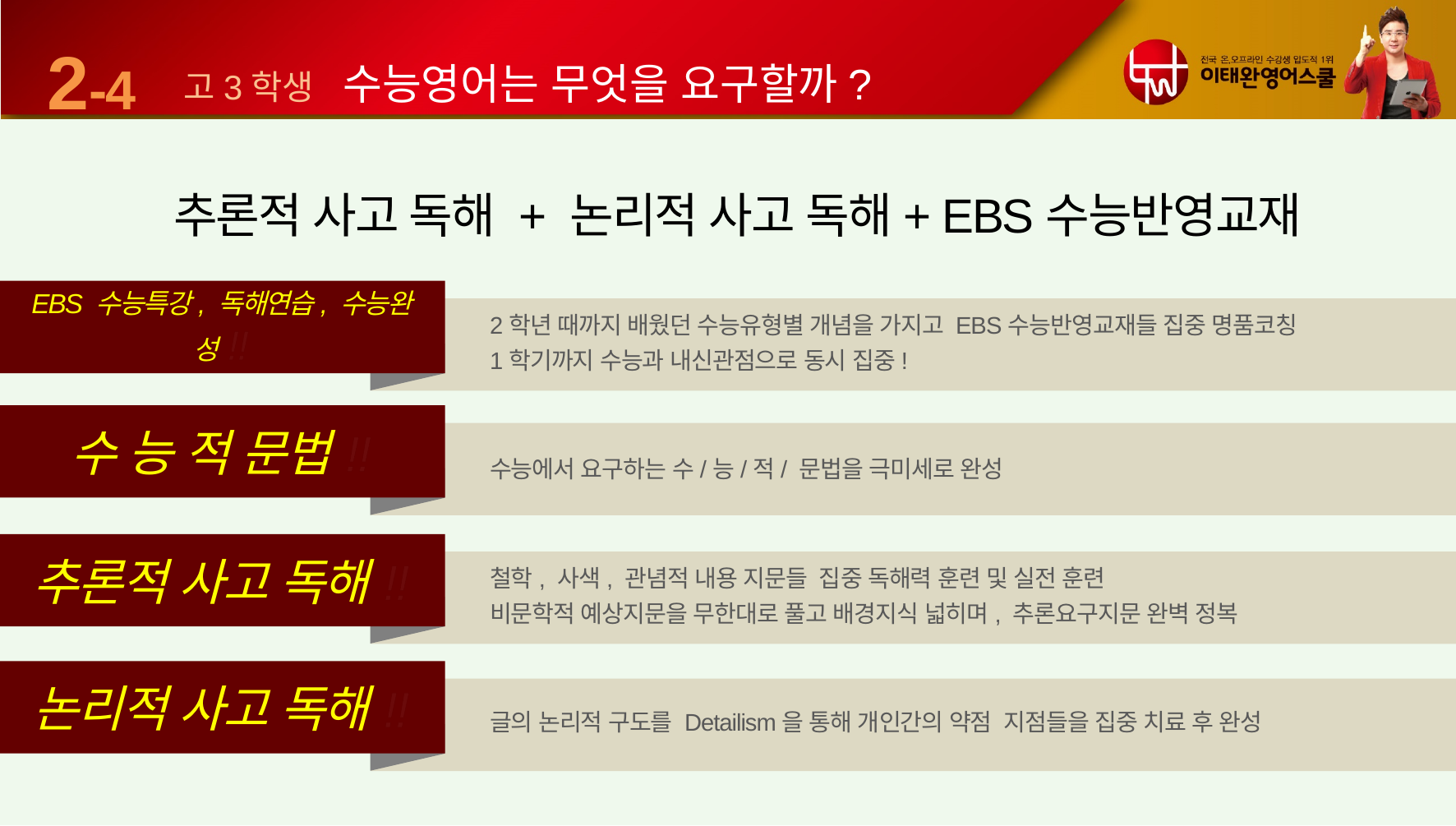

2-4
 고3학생   수능영어는 무엇을 요구할까?
추론적 사고 독해 + 논리적 사고 독해+ EBS수능반영교재
EBS 수능특강, 독해연습, 수능완성 !!

2학년 때까지 배웠던 수능유형별 개념을 가지고 EBS수능반영교재들 집중 명품코칭
1학기까지 수능과 내신관점으로 동시 집중!
수 능 적 문법 !!

수능에서 요구하는 수/능/적/ 문법을 극미세로 완성
추론적 사고 독해 !!

철학, 사색, 관념적 내용 지문들  집중 독해력 훈련 및 실전 훈련
비문학적 예상지문을 무한대로 풀고 배경지식 넓히며, 추론요구지문 완벽 정복
논리적 사고 독해 !!

글의 논리적 구도를 Detailism을 통해 개인간의 약점  지점들을 집중 치료 후 완성